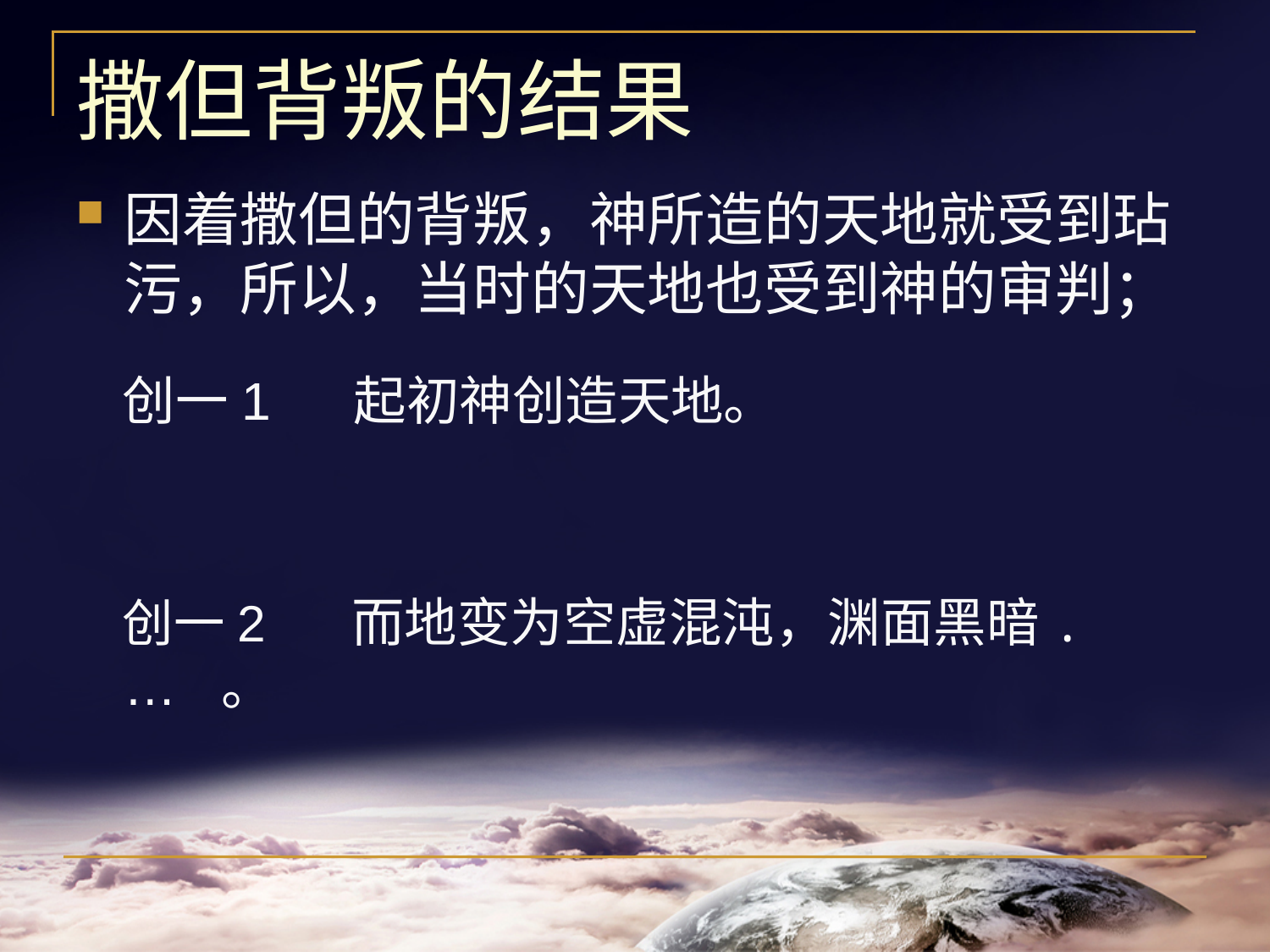

# 撒但背叛的结果
因着撒但的背叛，神所造的天地就受到玷污，所以，当时的天地也受到神的审判；

   创一1     起初神创造天地。

   创一2     而地变为空虚混沌，渊面黑暗.… 。